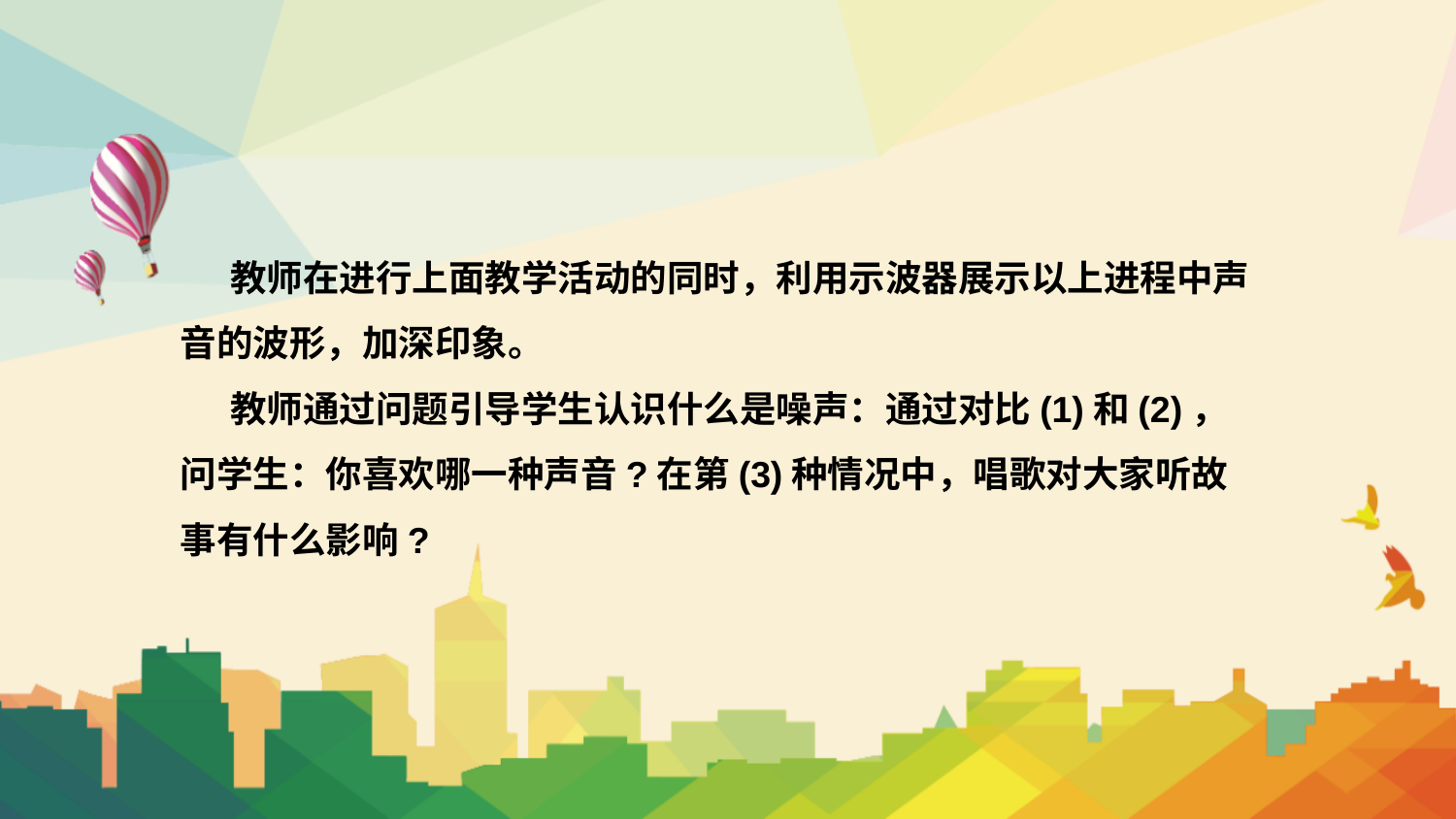

教师在进行上面教学活动的同时，利用示波器展示以上进程中声音的波形，加深印象。
     教师通过问题引导学生认识什么是噪声：通过对比(1)和(2)，问学生：你喜欢哪一种声音?在第(3)种情况中，唱歌对大家听故事有什么影响?